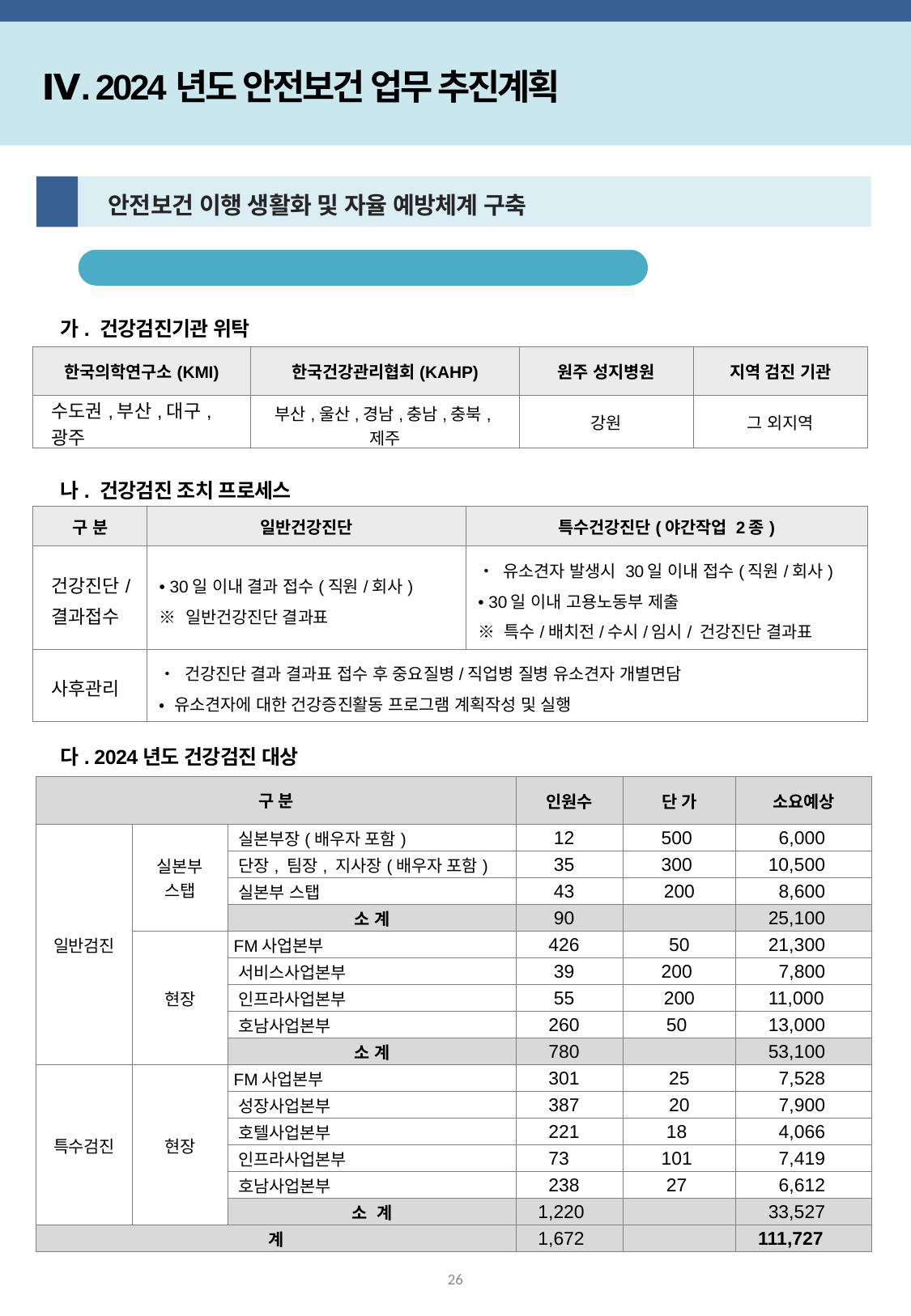

Ⅳ. 2024년도 안전보건 업무 추진계획
3
  안전보건 이행 생활화 및 자율 예방체계 구축
직원 건강 증진을 위한 건강검진 실시

  가. 건강검진기관 위탁

  나. 건강검진 조치 프로세스

  다. 2024년도 건강검진 대상

| 한국의학연구소(KMI) | 한국건강관리협회(KAHP) | 원주 성지병원 | 지역 검진 기관 |
| --- | --- | --- | --- |
| 수도권,부산,대구,광주 | 부산,울산,경남,충남,충북,제주 | 강원 | 그 외지역 |
| 구 분 | 일반건강진단 | 특수건강진단(야간작업 2종) |
| --- | --- | --- |
| 건강진단/ 결과접수 | • 30일 이내 결과 접수(직원/회사) ※ 일반건강진단 결과표 | • 유소견자 발생시 30일 이내 접수(직원/회사) • 30일 이내 고용노동부 제출 ※ 특수/배치전/수시/임시/ 건강진단 결과표 |
| 사후관리 | • 건강진단 결과 결과표 접수 후 중요질병/직업병 질병 유소견자 개별면담 • 유소견자에 대한 건강증진활동 프로그램 계획작성 및 실행 |  |
| 구 분 |  |  | 인원수 | 단 가 | 소요예상 |
| --- | --- | --- | --- | --- | --- |
| 일반검진 | 실본부 스탭 | 실본부장(배우자 포함) | 12 | 500 | 6,000 |
|  |  | 단장, 팀장, 지사장(배우자 포함) | 35 | 300 | 10,500 |
|  |  | 실본부 스탭 | 43 | 200 | 8,600 |
|  |  | 소 계 | 90 |  | 25,100 |
|  | 현장 | FM사업본부 | 426 | 50 | 21,300 |
|  |  | 서비스사업본부 | 39 | 200 | 7,800 |
|  |  | 인프라사업본부 | 55 | 200 | 11,000 |
|  |  | 호남사업본부 | 260 | 50 | 13,000 |
|  |  | 소 계 | 780 |  | 53,100 |
| 특수검진 | 현장 | FM사업본부 | 301 | 25 | 7,528 |
|  |  | 성장사업본부 | 387 | 20 | 7,900 |
|  |  | 호텔사업본부 | 221 | 18 | 4,066 |
|  |  | 인프라사업본부 | 73 | 101 | 7,419 |
|  |  | 호남사업본부 | 238 | 27 | 6,612 |
|  |  | 소 계 | 1,220 |  | 33,527 |
| 계 |  |  | 1,672 |  | 111,727 |
26